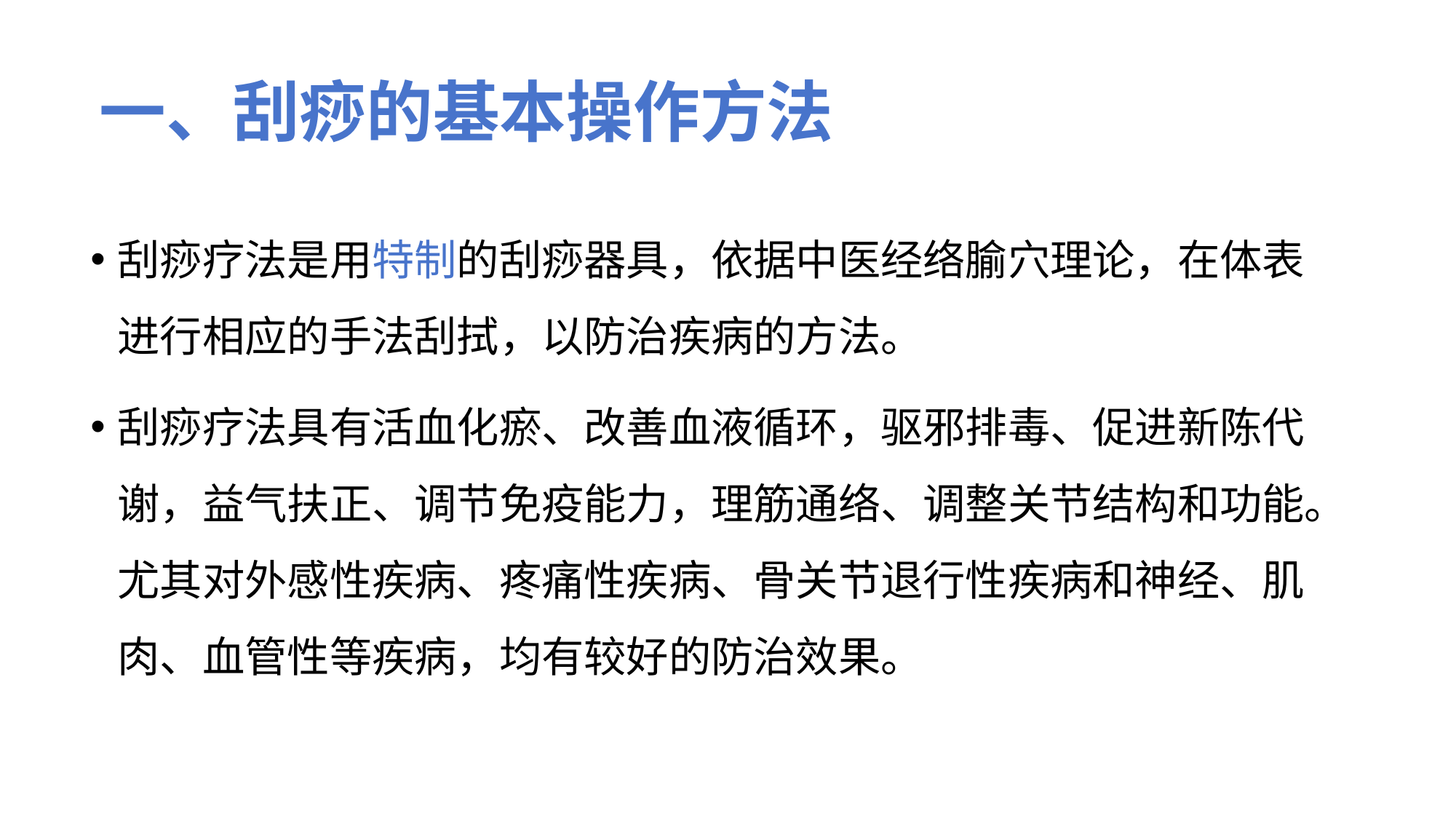

# 一、刮痧的基本操作方法
刮痧疗法是用特制的刮痧器具，依据中医经络腧穴理论，在体表进行相应的手法刮拭，以防治疾病的方法。
刮痧疗法具有活血化瘀、改善血液循环，驱邪排毒、促进新陈代谢，益气扶正、调节免疫能力，理筋通络、调整关节结构和功能。尤其对外感性疾病、疼痛性疾病、骨关节退行性疾病和神经、肌肉、血管性等疾病，均有较好的防治效果。